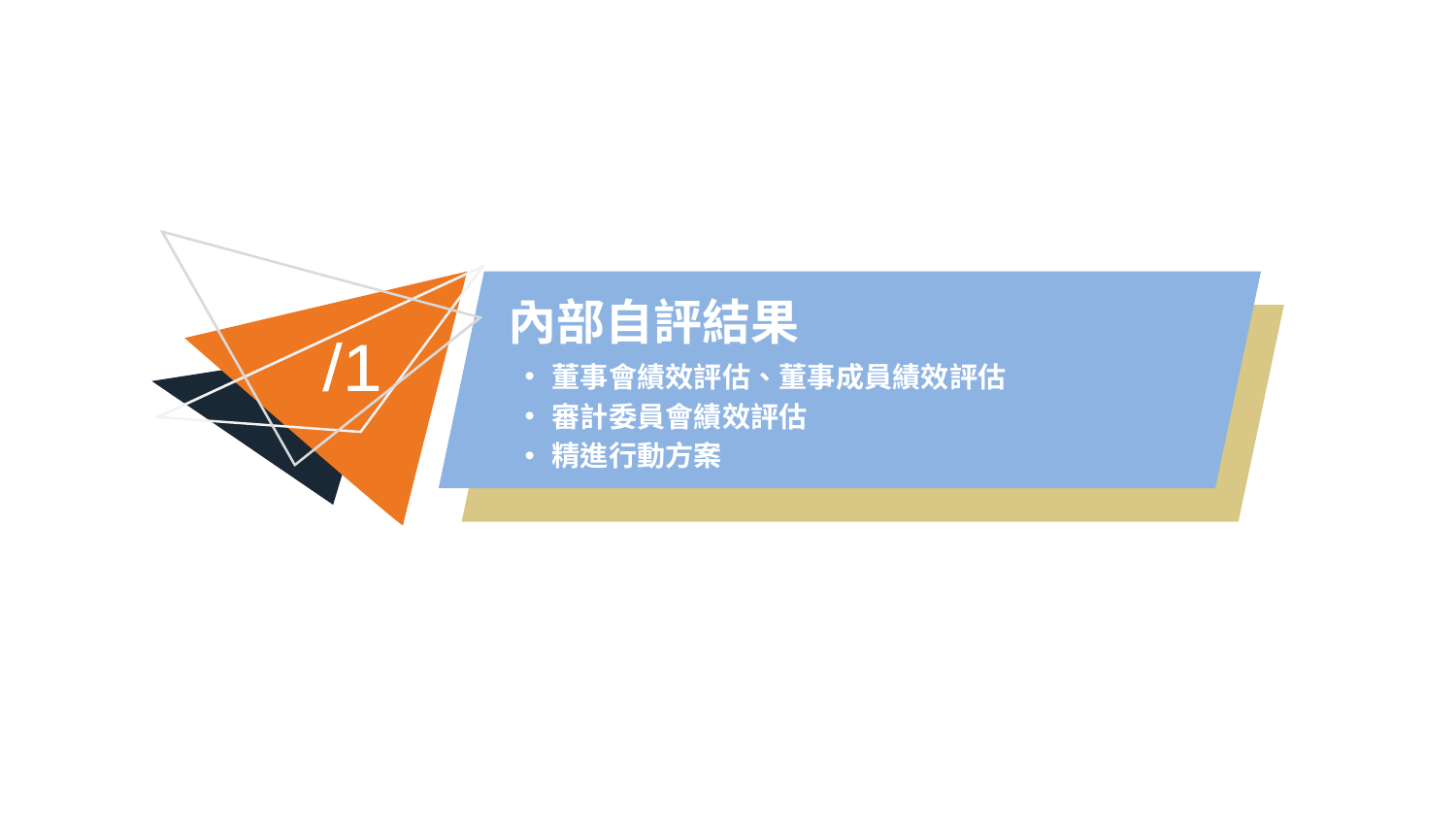

# 內部自評結果
/1
董事會績效評估、董事成員績效評估
審計委員會績效評估
精進行動方案